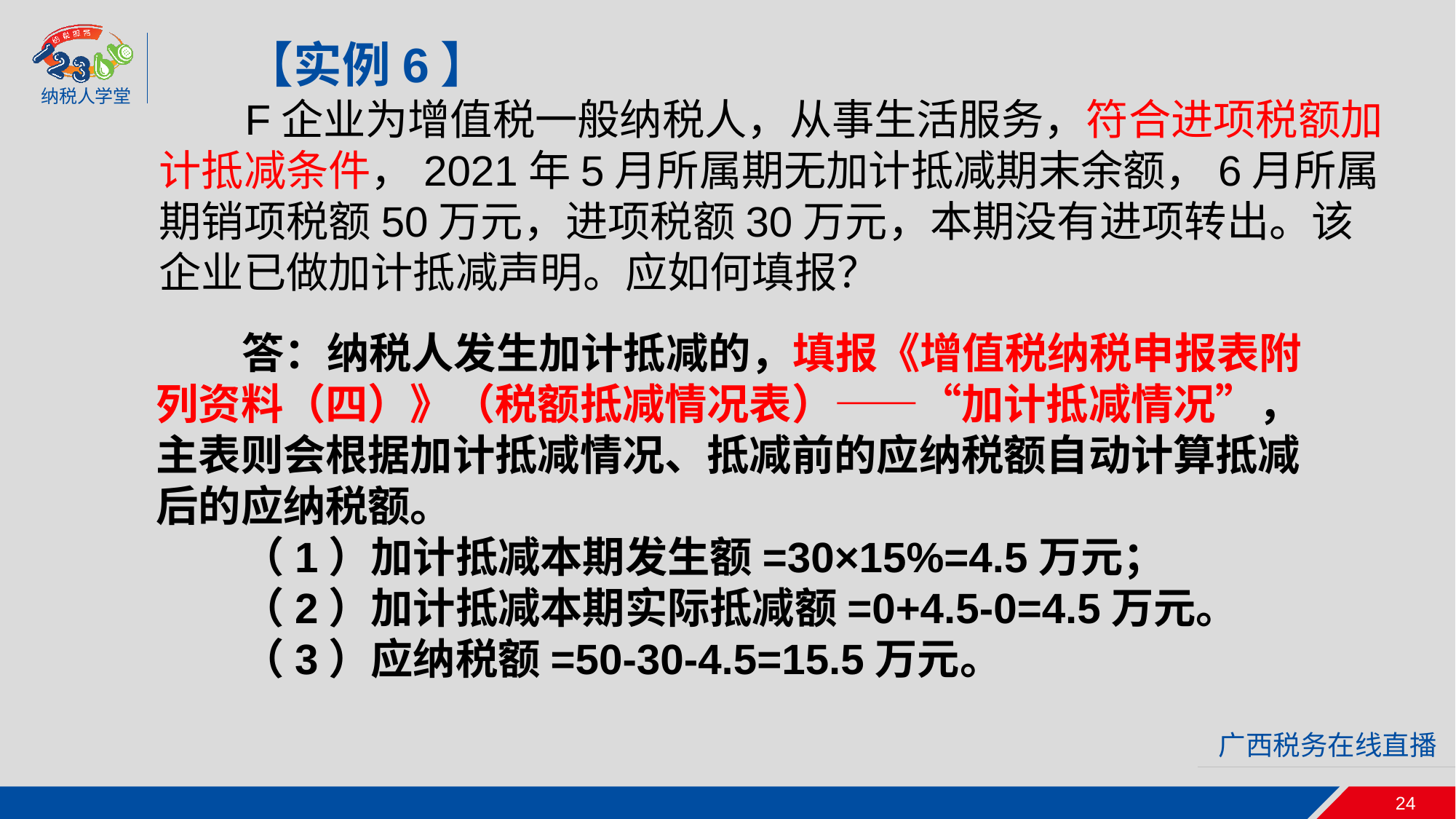

【实例6】
F企业为增值税一般纳税人，从事生活服务，符合进项税额加计抵减条件，2021年5月所属期无加计抵减期末余额，6月所属期销项税额50万元，进项税额30万元，本期没有进项转出。该企业已做加计抵减声明。应如何填报？
答：纳税人发生加计抵减的，填报《增值税纳税申报表附列资料（四）》（税额抵减情况表）——“加计抵减情况”，主表则会根据加计抵减情况、抵减前的应纳税额自动计算抵减后的应纳税额。
（1）加计抵减本期发生额=30×15%=4.5万元；
（2）加计抵减本期实际抵减额=0+4.5-0=4.5万元。
（3）应纳税额=50-30-4.5=15.5万元。